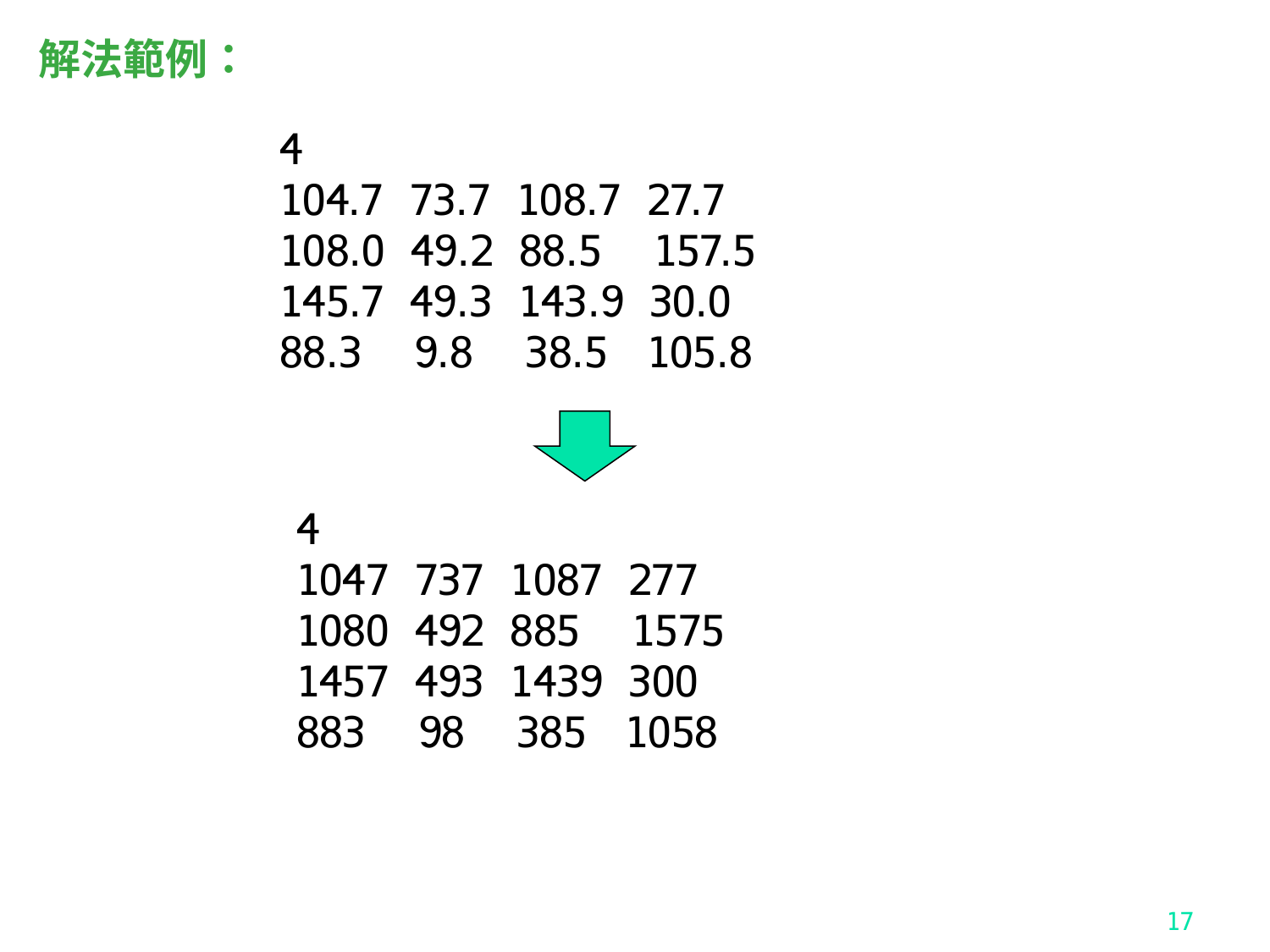

解法範例：
4
104.7  73.7  108.7  27.7
108.0  49.2  88.5    157.5
145.7  49.3  143.9  30.0
88.3    9.8    38.5   105.8

4
1047  737  1087  277
1080  492  885    1575
1457  493  1439  300
883    98    385   1058
17